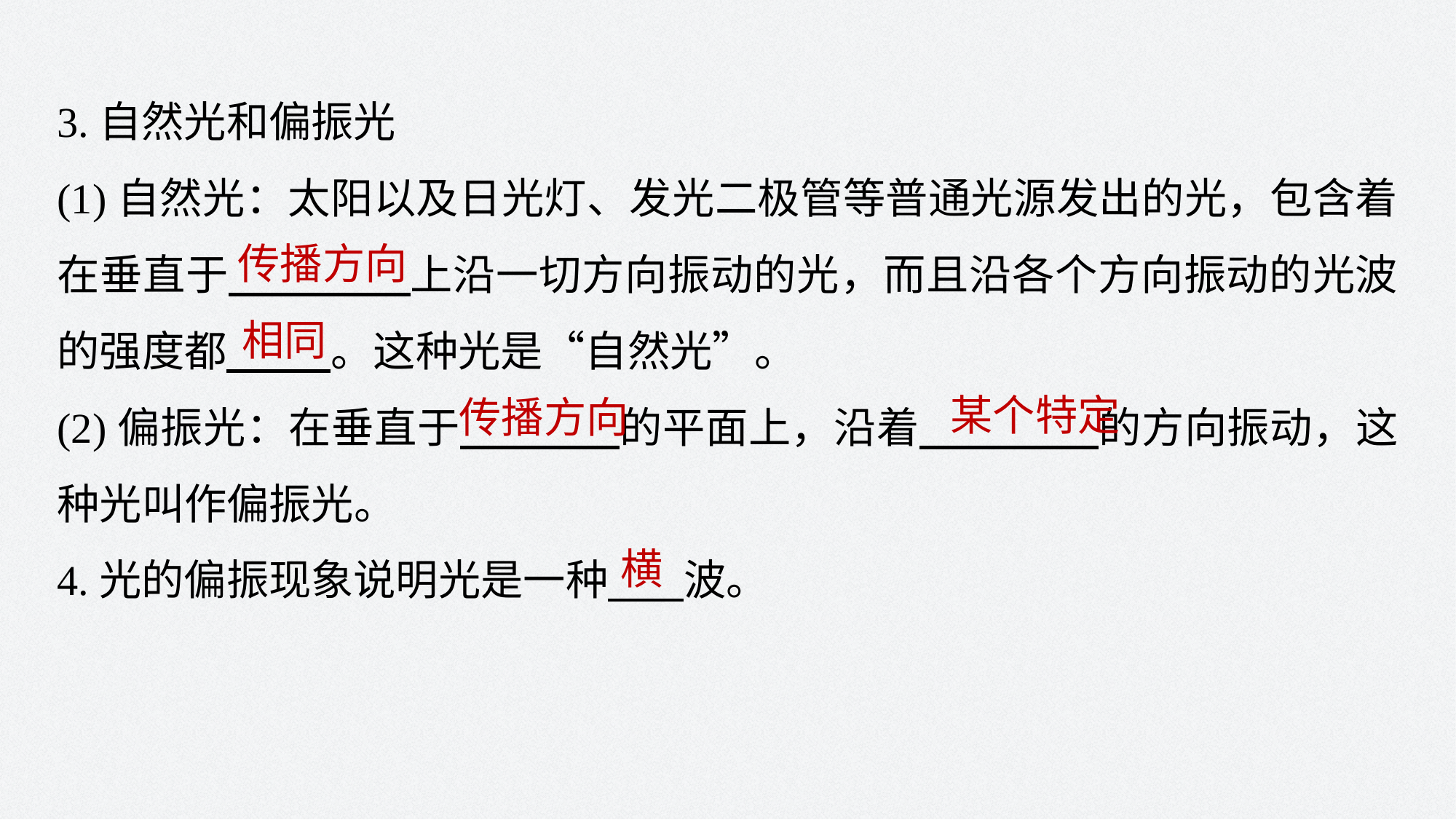

3.自然光和偏振光
(1)自然光：太阳以及日光灯、发光二极管等普通光源发出的光，包含着在垂直于                  上沿一切方向振动的光，而且沿各个方向振动的光波的强度都           。这种光是“自然光”。
(2)偏振光：在垂直于                的平面上，沿着                  的方向振动，这种光叫作偏振光。
4.光的偏振现象说明光是一种        波。
传播方向
相同
某个特定
传播方向
横